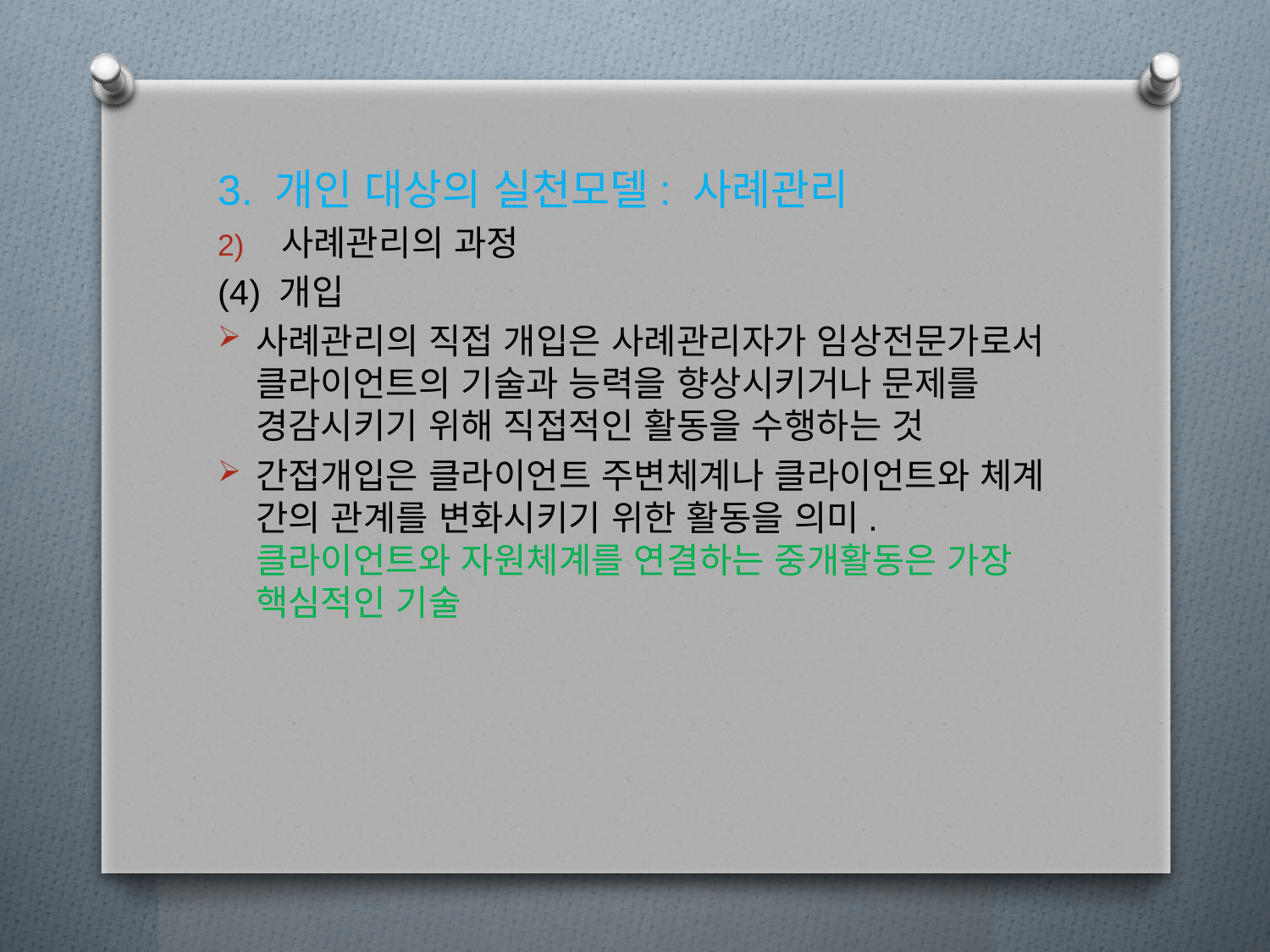

3. 개인 대상의 실천모델: 사례관리
사례관리의 과정
(4) 개입
사례관리의 직접 개입은 사례관리자가 임상전문가로서 클라이언트의 기술과 능력을 향상시키거나 문제를 경감시키기 위해 직접적인 활동을 수행하는 것
간접개입은 클라이언트 주변체계나 클라이언트와 체계 간의 관계를 변화시키기 위한 활동을 의미. 클라이언트와 자원체계를 연결하는 중개활동은 가장 핵심적인 기술